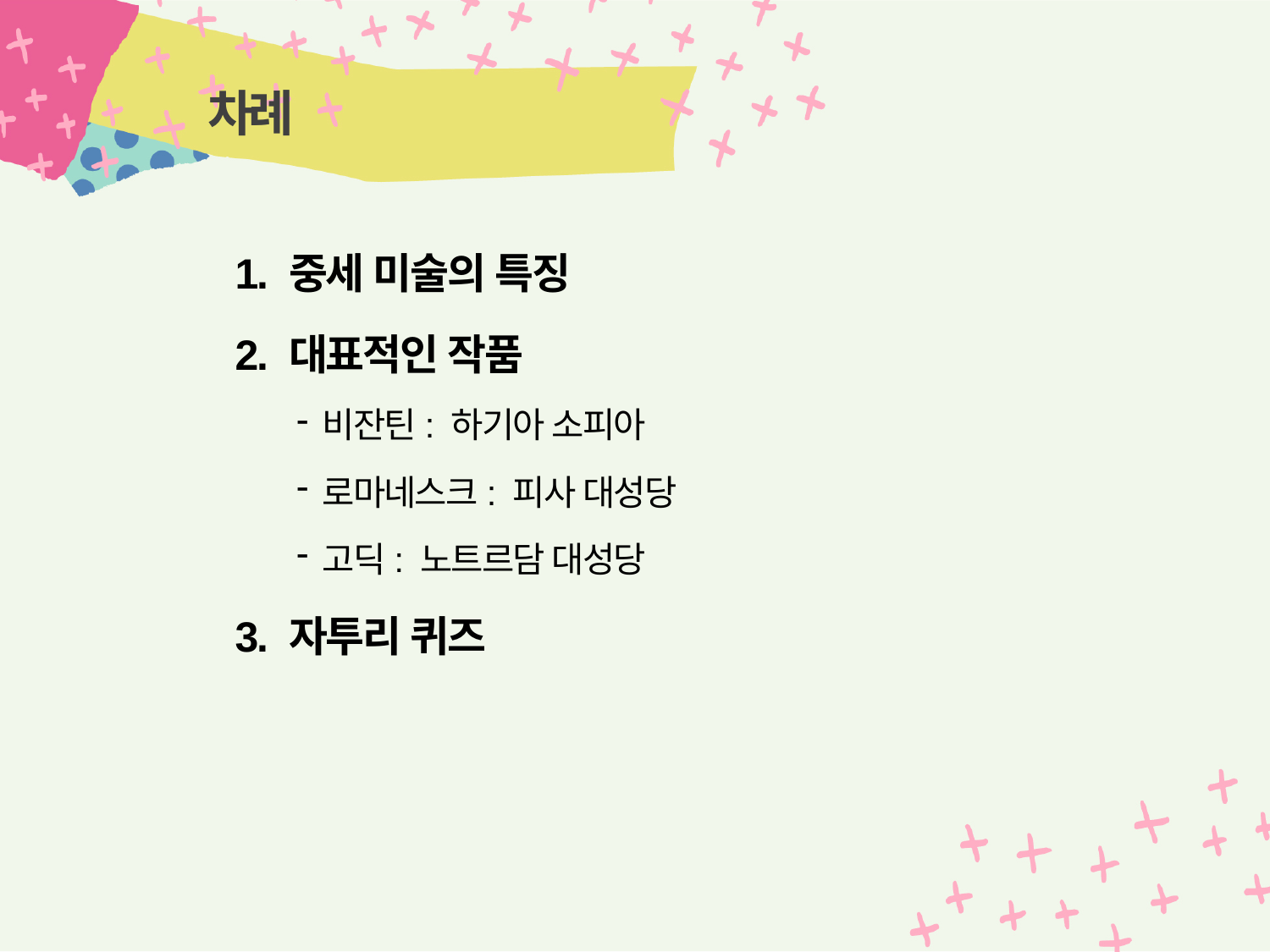

# 차례
1. 중세 미술의 특징
2. 대표적인 작품
비잔틴: 하기아 소피아
로마네스크: 피사 대성당
고딕: 노트르담 대성당
3. 자투리 퀴즈